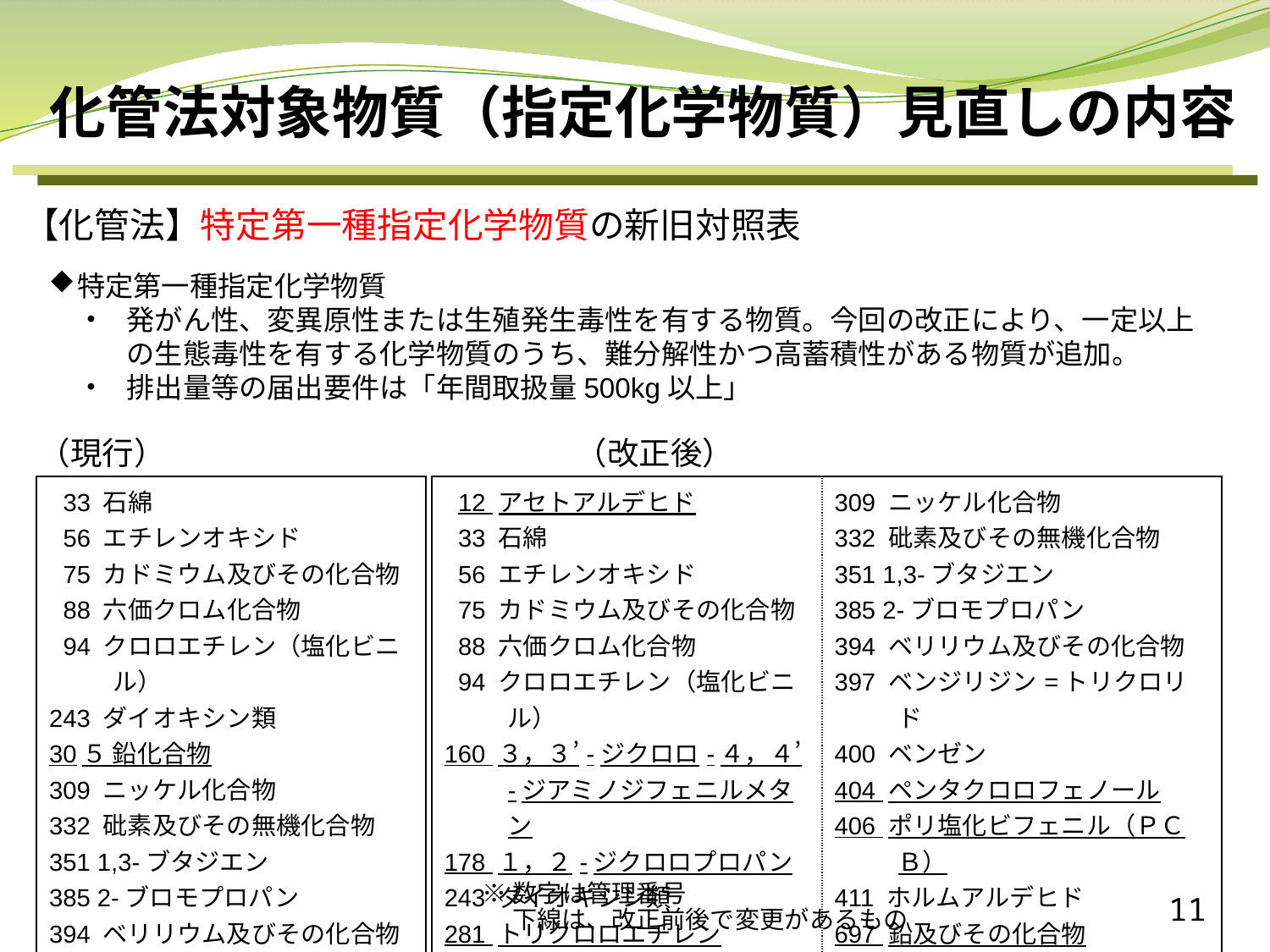

化管法対象物質（指定化学物質）見直しの内容

【化管法】特定第一種指定化学物質の新旧対照表
特定第一種指定化学物質
発がん性、変異原性または生殖発生毒性を有する物質。今回の改正により、一定以上の生態毒性を有する化学物質のうち、難分解性かつ高蓄積性がある物質が追加。
排出量等の届出要件は「年間取扱量500kg以上」
（現行）　　　  　　　　　　　　　  （改正後）
| 33 石綿 56 エチレンオキシド 75 カドミウム及びその化合物 88 六価クロム化合物 94 クロロエチレン（塩化ビニル） 243 ダイオキシン類 30５ 鉛化合物 309 ニッケル化合物 332 砒素及びその無機化合物 351 1,3-ブタジエン 385 2-ブロモプロパン 394 ベリリウム及びその化合物 397 ベンジリジン=トリクロリド 400 ベンゼン 411 ホルムアルデヒド |
| --- |
| 12 アセトアルデヒド 33 石綿 56 エチレンオキシド 75 カドミウム及びその化合物 88 六価クロム化合物 94 クロロエチレン（塩化ビニル） 160 ３，３’-ジクロロ-４，４’-ジアミノジフェニルメタン 178 １，２-ジクロロプロパン 243 ダイオキシン類 281 トリクロロエチレン 299 トルイジン | 309 ニッケル化合物 332 砒素及びその無機化合物 351 1,3-ブタジエン 385 2-ブロモプロパン 394 ベリリウム及びその化合物 397 ベンジリジン=トリクロリド 400 ベンゼン 404 ペンタクロロフェノール 406 ポリ塩化ビフェニル（ＰＣＢ） 411 ホルムアルデヒド 697 鉛及びその化合物 706 ビス（トリブチルスズ）＝オキシド |
| --- | --- |
※数字は管理番号
　 下線は、改正前後で変更があるもの
11